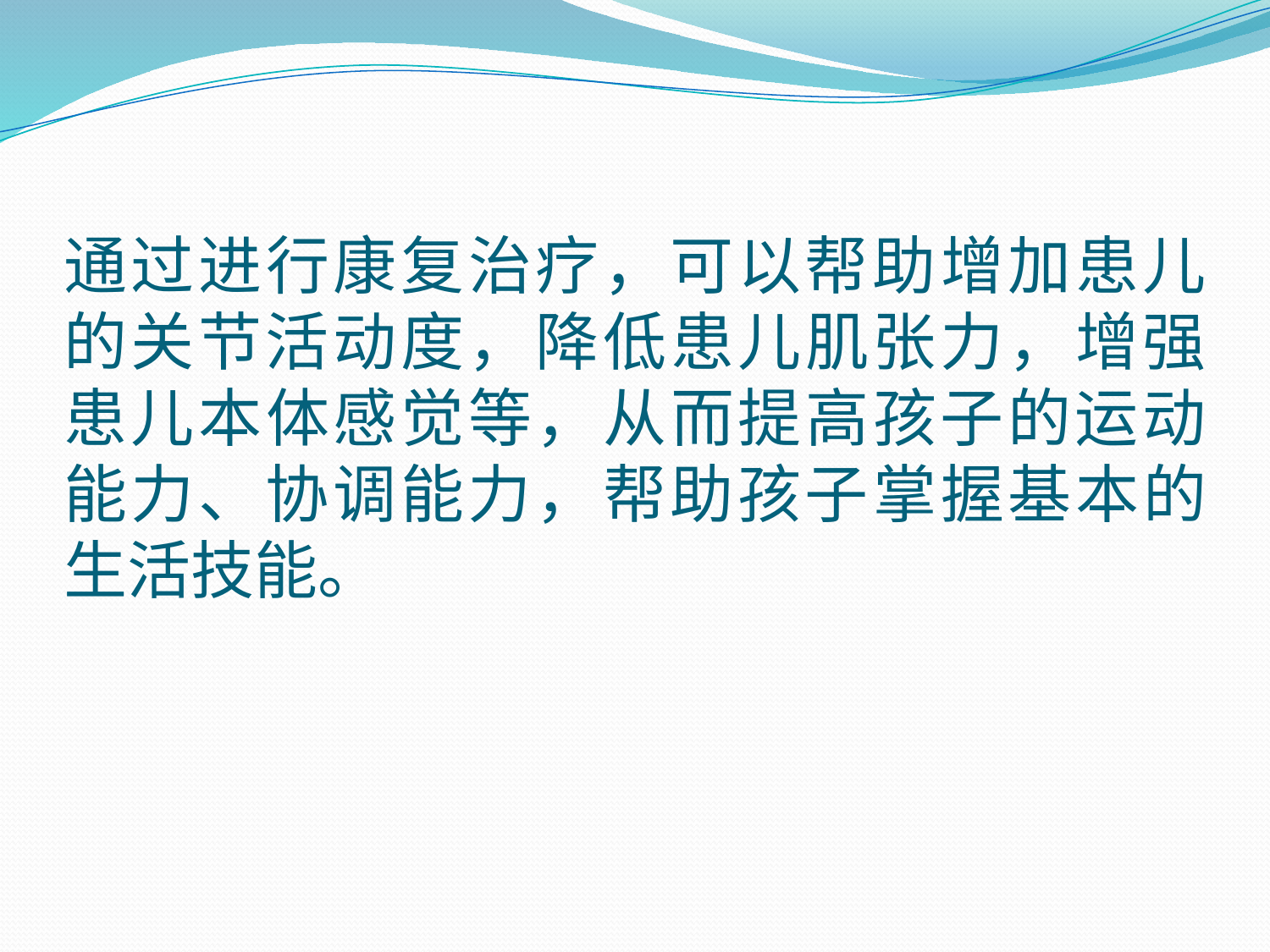

# 通过进行康复治疗，可以帮助增加患儿的关节活动度，降低患儿肌张力，增强患儿本体感觉等，从而提高孩子的运动能力、协调能力，帮助孩子掌握基本的生活技能。